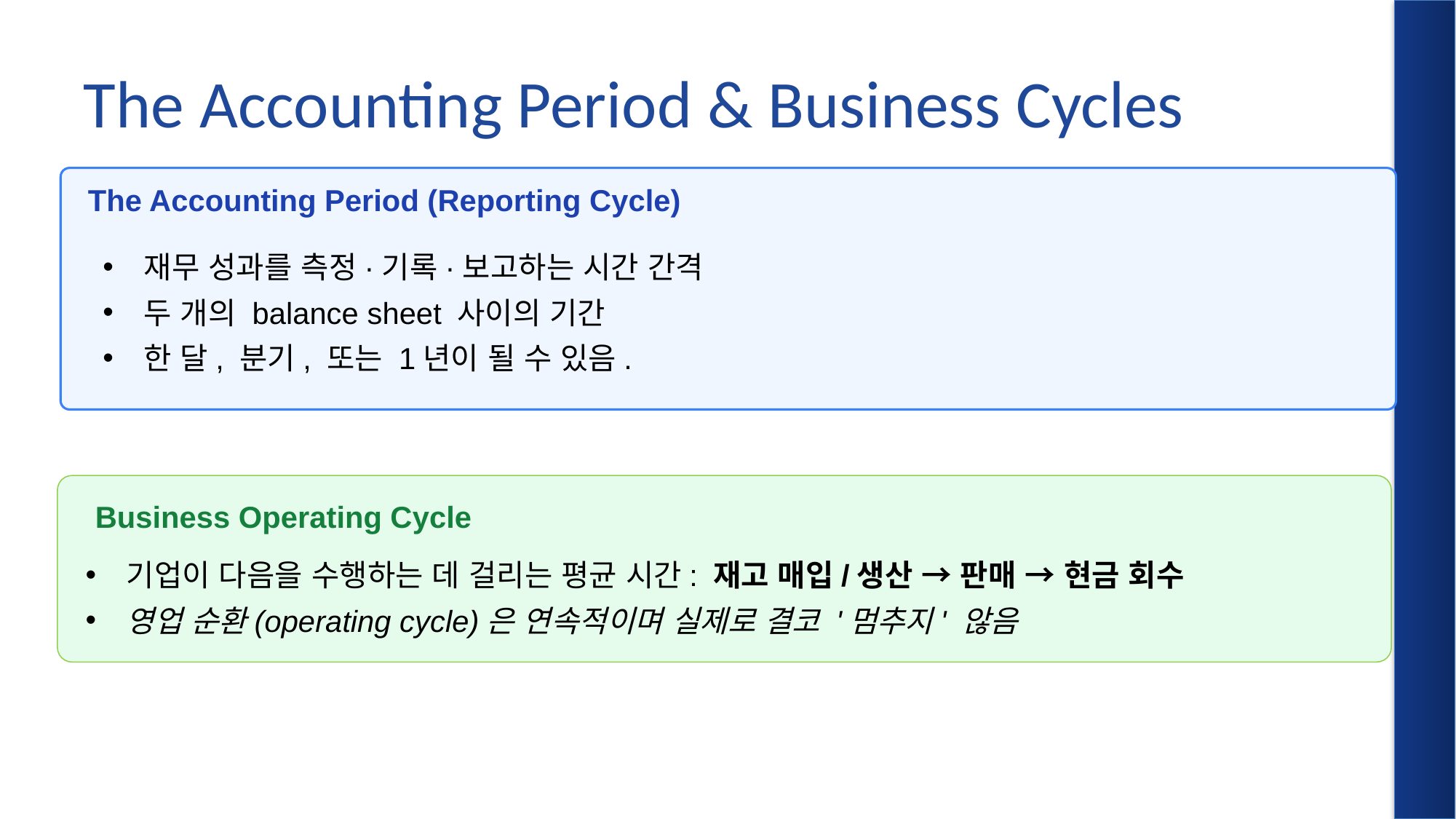

# The Accounting Period & Business Cycles

The Accounting Period (Reporting Cycle)
재무 성과를 측정·기록·보고하는 시간 간격
두 개의 balance sheet 사이의 기간
한 달, 분기, 또는 1년이 될 수 있음.

 Business Operating Cycle
기업이 다음을 수행하는 데 걸리는 평균 시간: 재고 매입/생산 → 판매 → 현금 회수
영업 순환(operating cycle)은 연속적이며 실제로 결코 '멈추지' 않음